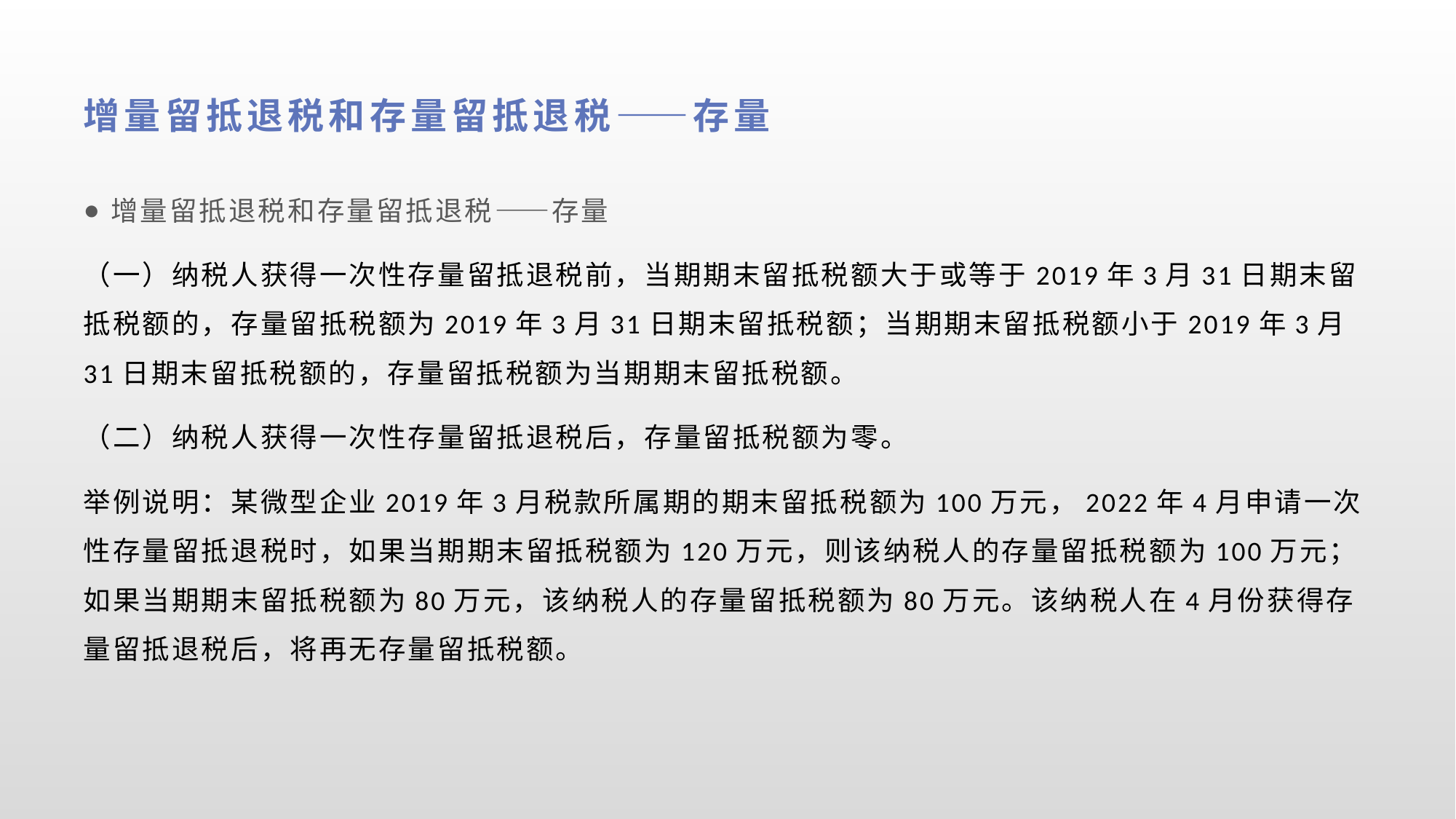

# 增量留抵退税和存量留抵退税——存量
增量留抵退税和存量留抵退税——存量
（一）纳税人获得一次性存量留抵退税前，当期期末留抵税额大于或等于2019年3月31日期末留抵税额的，存量留抵税额为2019年3月31日期末留抵税额；当期期末留抵税额小于2019年3月31日期末留抵税额的，存量留抵税额为当期期末留抵税额。
（二）纳税人获得一次性存量留抵退税后，存量留抵税额为零。
举例说明：某微型企业2019年3月税款所属期的期末留抵税额为100万元，2022年4月申请一次性存量留抵退税时，如果当期期末留抵税额为120万元，则该纳税人的存量留抵税额为100万元；如果当期期末留抵税额为80万元，该纳税人的存量留抵税额为80万元。该纳税人在4月份获得存量留抵退税后，将再无存量留抵税额。